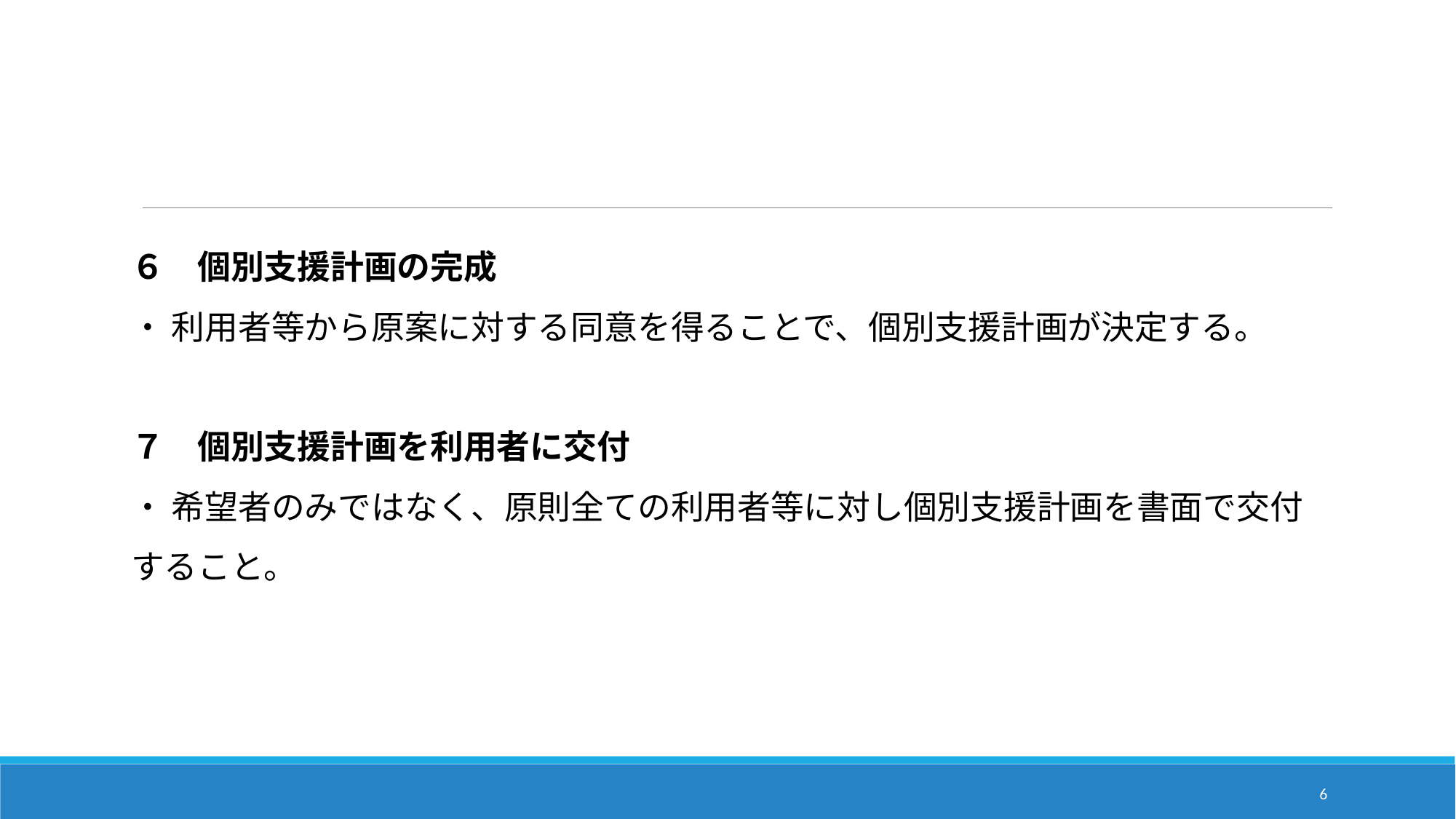

６　個別支援計画の完成
・ 利用者等から原案に対する同意を得ることで、個別支援計画が決定する。

７　個別支援計画を利用者に交付
・ 希望者のみではなく、原則全ての利用者等に対し個別支援計画を書面で交付すること。

6